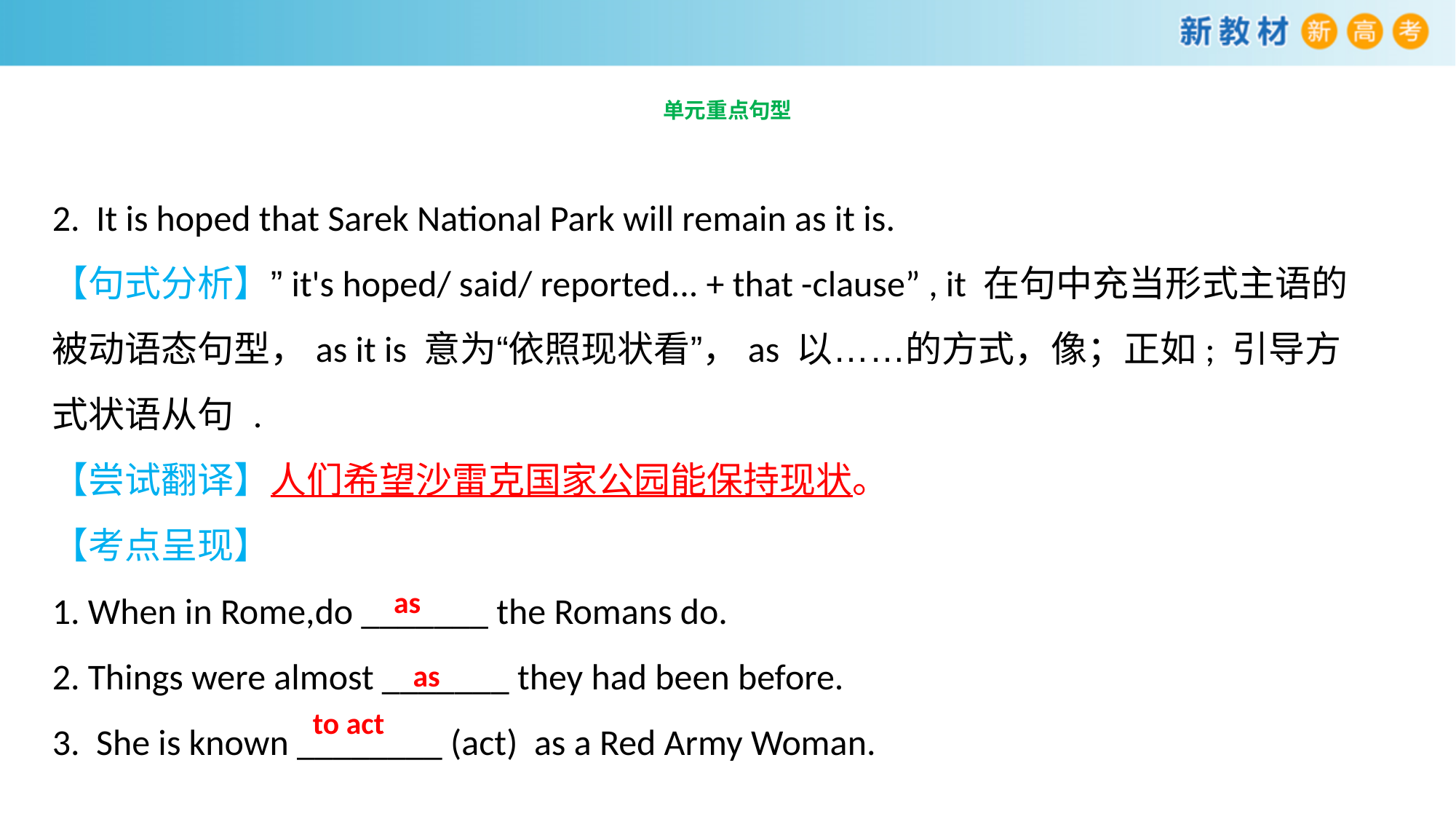

# 单元重点句型
2.  It is hoped that Sarek National Park will remain as it is.
【句式分析】”it's hoped/ said/ reported... + that -clause” , it 在句中充当形式主语的被动语态句型，as it is 意为“依照现状看”，as 以……的方式，像；正如; 引导方式状语从句 .
【尝试翻译】人们希望沙雷克国家公园能保持现状。
【考点呈现】
1. When in Rome,do _______ the Romans do.
2. Things were almost _______ they had been before.
3.  She is known ________ (act)  as a Red Army Woman.
   as
   as
 to act